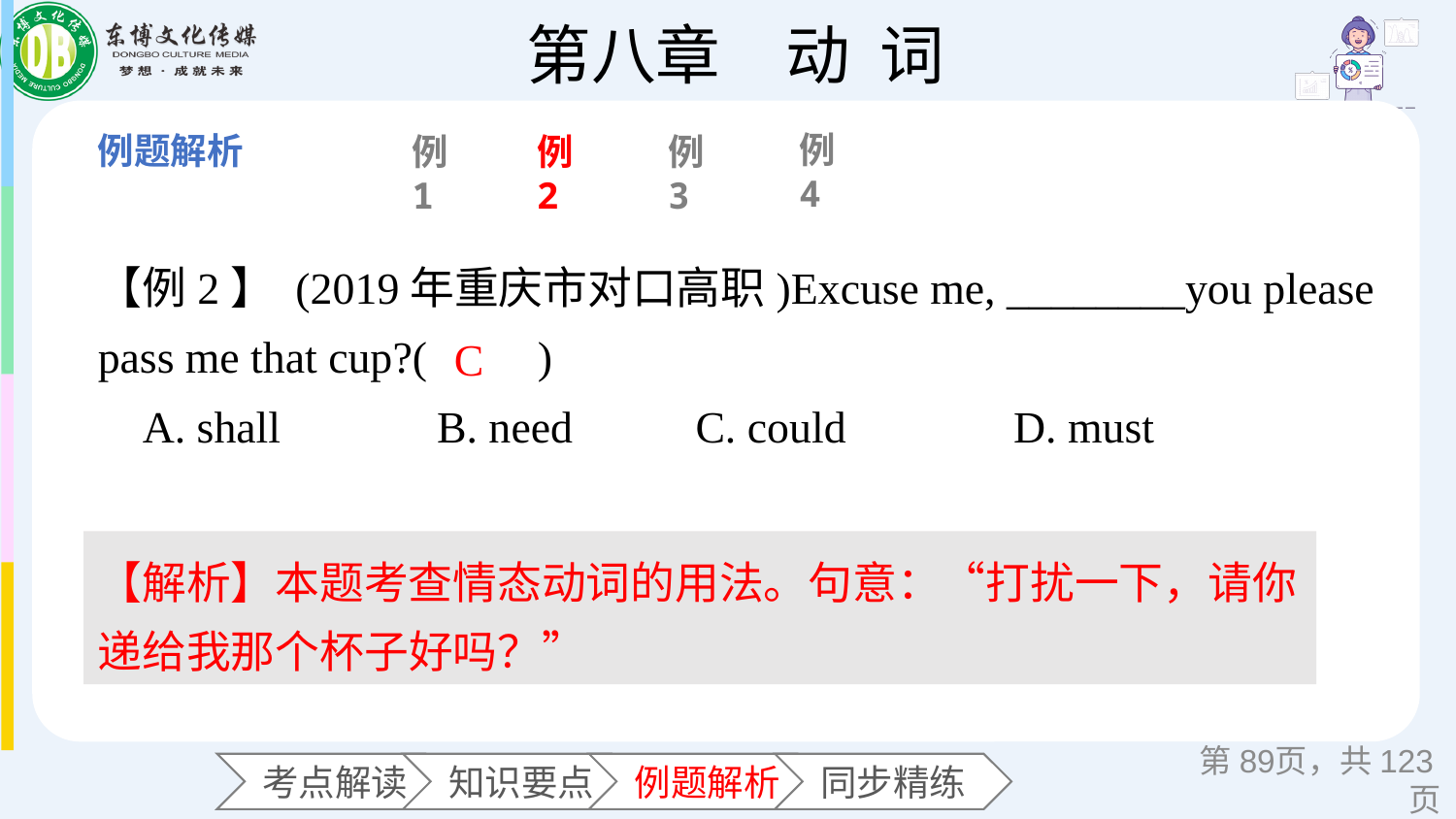

例4
例1
例2
例3
【例2】 (2019年重庆市对口高职)Excuse me, ________you please pass me that cup?(　　)
    A. shall              B. need           C. could               D. must
C
【解析】本题考查情态动词的用法。句意：“打扰一下，请你递给我那个杯子好吗？”
第89页，共123页